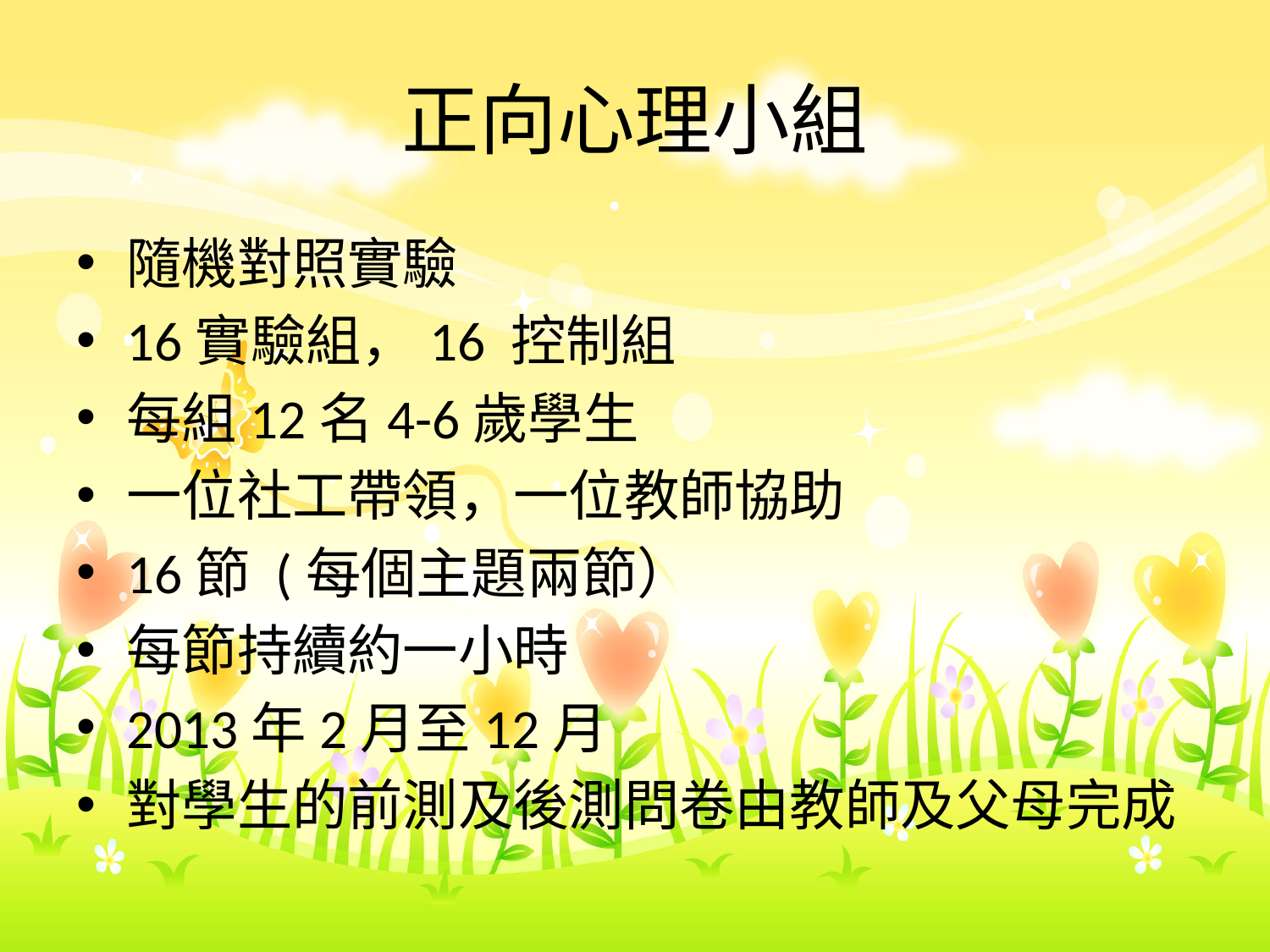

# 正向心理小組
隨機對照實驗
16實驗組，16 控制組
每組12名4-6歲學生
一位社工帶領，一位教師協助
16節 (每個主題兩節）
每節持續約一小時
2013年2月至12月
對學生的前測及後測問卷由教師及父母完成